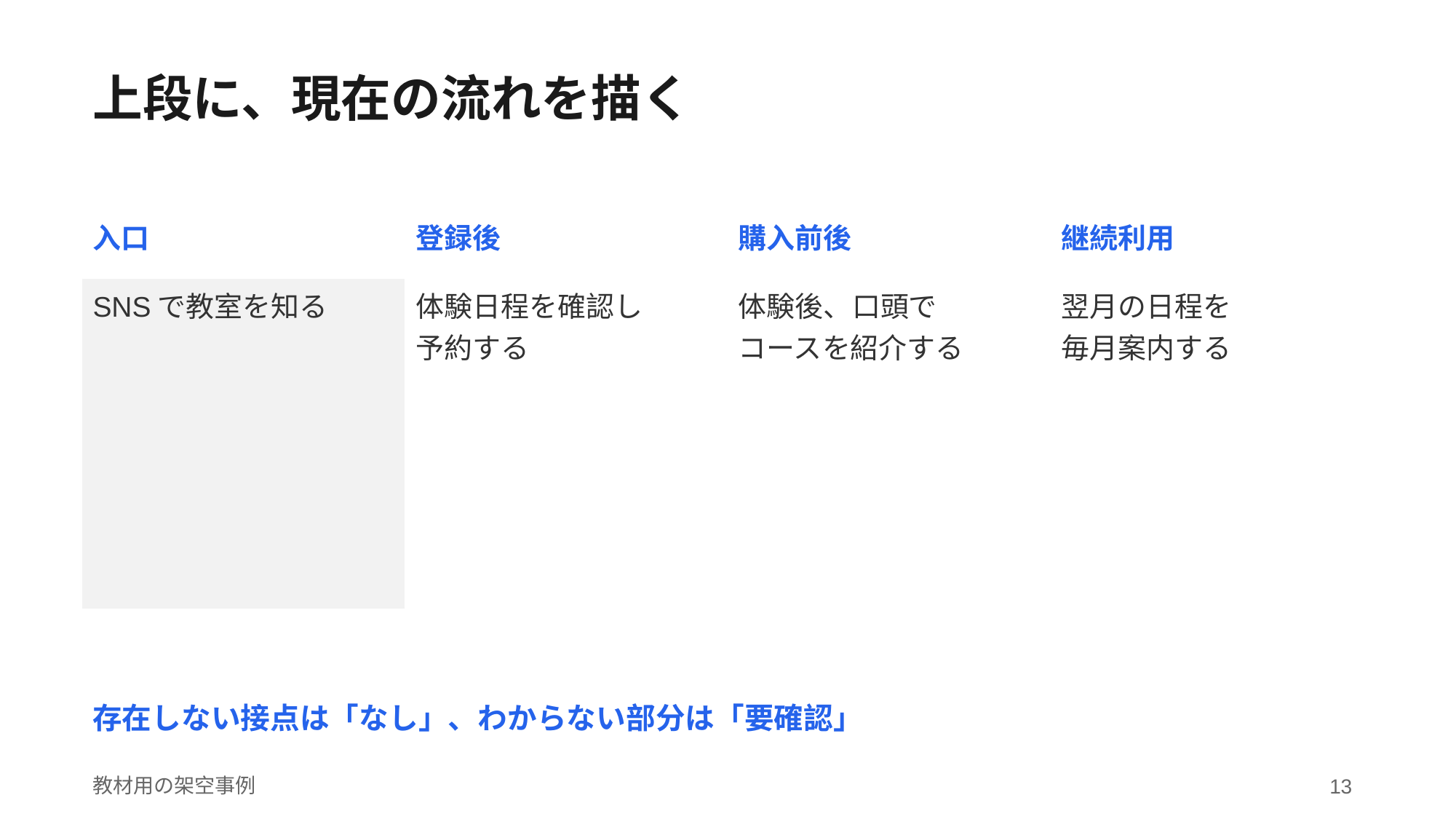

上段に、現在の流れを描く
| 入口 | 登録後 | 購入前後 | 継続利用 |
| --- | --- | --- | --- |
| SNSで教室を知る | 体験日程を確認し 予約する | 体験後、口頭で コースを紹介する | 翌月の日程を 毎月案内する |
存在しない接点は「なし」、わからない部分は「要確認」
教材用の架空事例
13